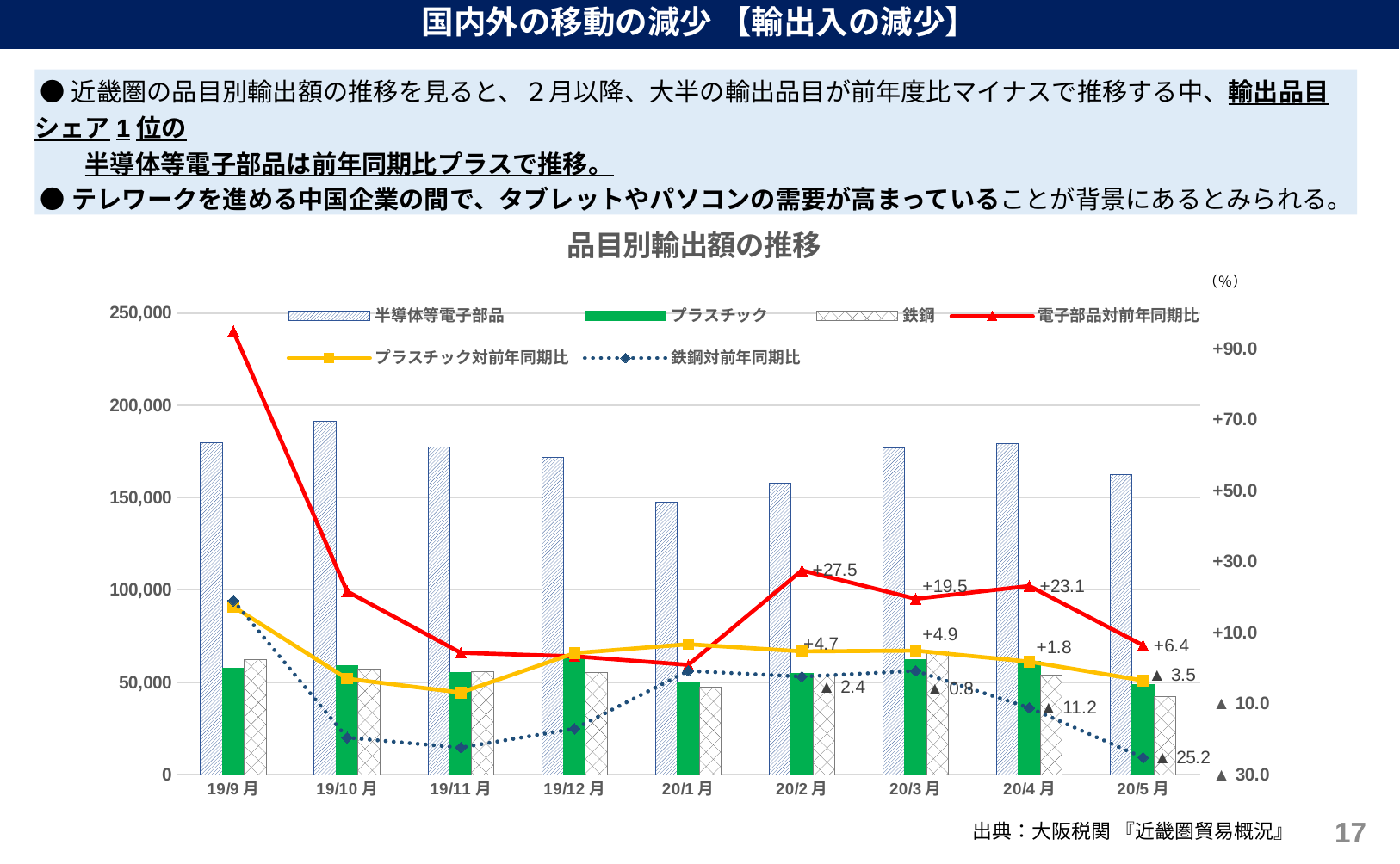

国内外の移動の減少 【輸出入の減少】
 ●近畿圏の品目別輸出額の推移を見ると、２月以降、大半の輸出品目が前年度比マイナスで推移する中、輸出品目シェア1位の
　　半導体等電子部品は前年同期比プラスで推移。
 ●テレワークを進める中国企業の間で、タブレットやパソコンの需要が高まっていることが背景にあるとみられる。

### Chart: 品目別輸出額の推移

| Category | 半導体等電子部品 | プラスチック | 鉄鋼 | 電子部品対前年同期比 | プラスチック対前年同期比 | 鉄鋼対前年同期比 |
|---|---|---|---|---|---|---|
| 19/9月 | 179850.0 | 57453.0 | 62359.0 | 94.9 | 17.3 | 19.0 |
| 19/10月 | 191505.0 | 59116.0 | 56919.0 | 21.6 | -3.0 | -19.6 |
| 19/11月 | 177409.0 | 55356.0 | 55807.0 | 4.3 | -6.9 | -22.4 |
| 19/12月 | 171878.0 | 64644.0 | 55243.0 | 3.3 | 4.2 | -17.1 |
| 20/1月 | 147700.0 | 49556.0 | 47307.0 | 0.9 | 6.7 | -0.8 |
| 20/2月 | 157708.0 | 54743.0 | 53385.0 | 27.5 | 4.7 | -2.4 |
| 20/3月 | 176904.0 | 62465.0 | 67054.0 | 19.5 | 4.9 | -0.8 |
| 20/4月 | 179324.0 | 61410.0 | 53797.0 | 23.1 | 1.8 | -11.2 |
| 20/5月 | 162303.0 | 48692.0 | 42048.0 | 6.4 | -3.5 | -25.2 |
17
出典：大阪税関 『近畿圏貿易概況』